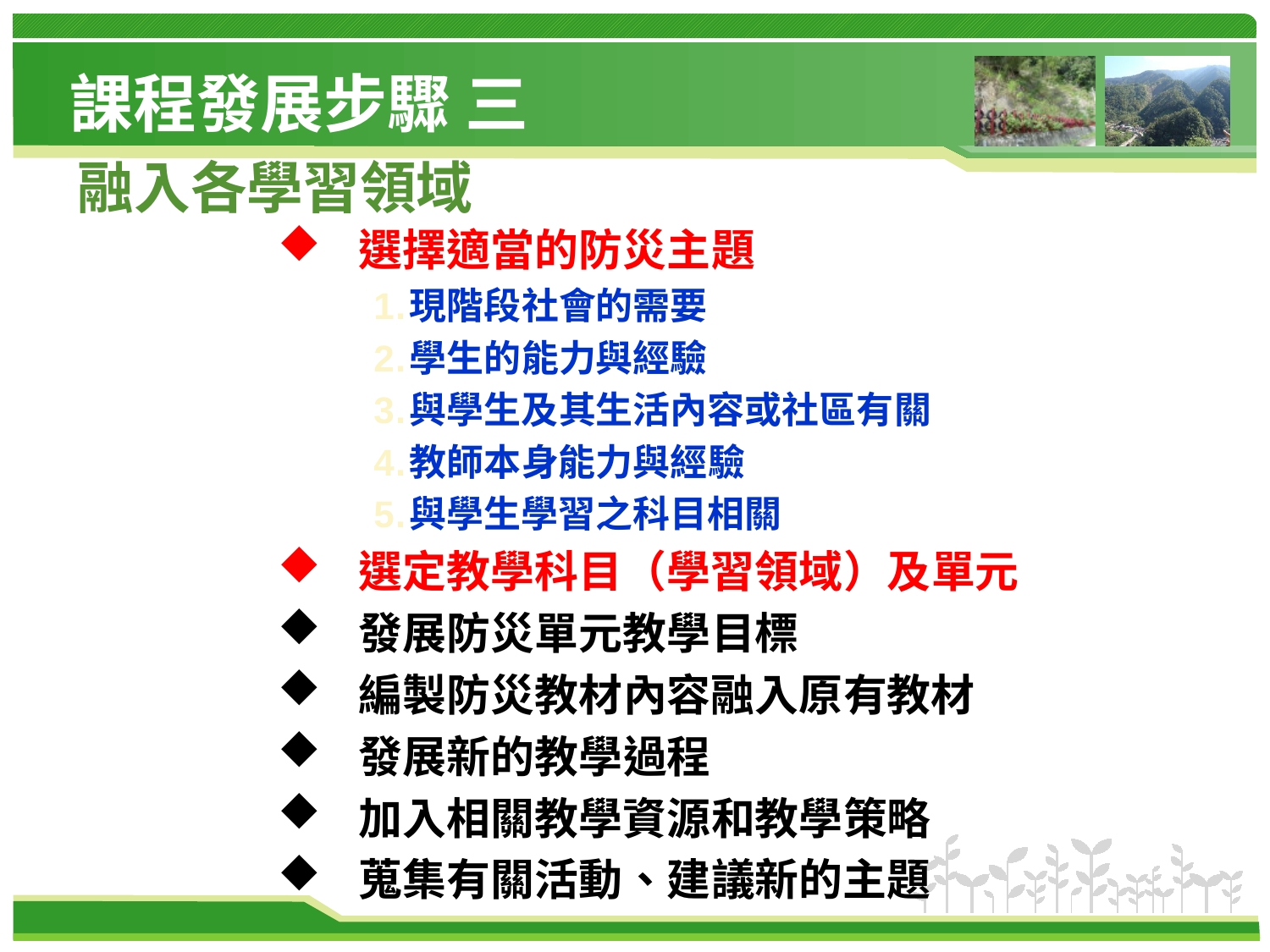

課程發展步驟 三
融入各學習領域
選擇適當的防災主題
現階段社會的需要
學生的能力與經驗
與學生及其生活內容或社區有關
教師本身能力與經驗
與學生學習之科目相關
選定教學科目（學習領域）及單元
發展防災單元教學目標
編製防災教材內容融入原有教材
發展新的教學過程
加入相關教學資源和教學策略
蒐集有關活動、建議新的主題